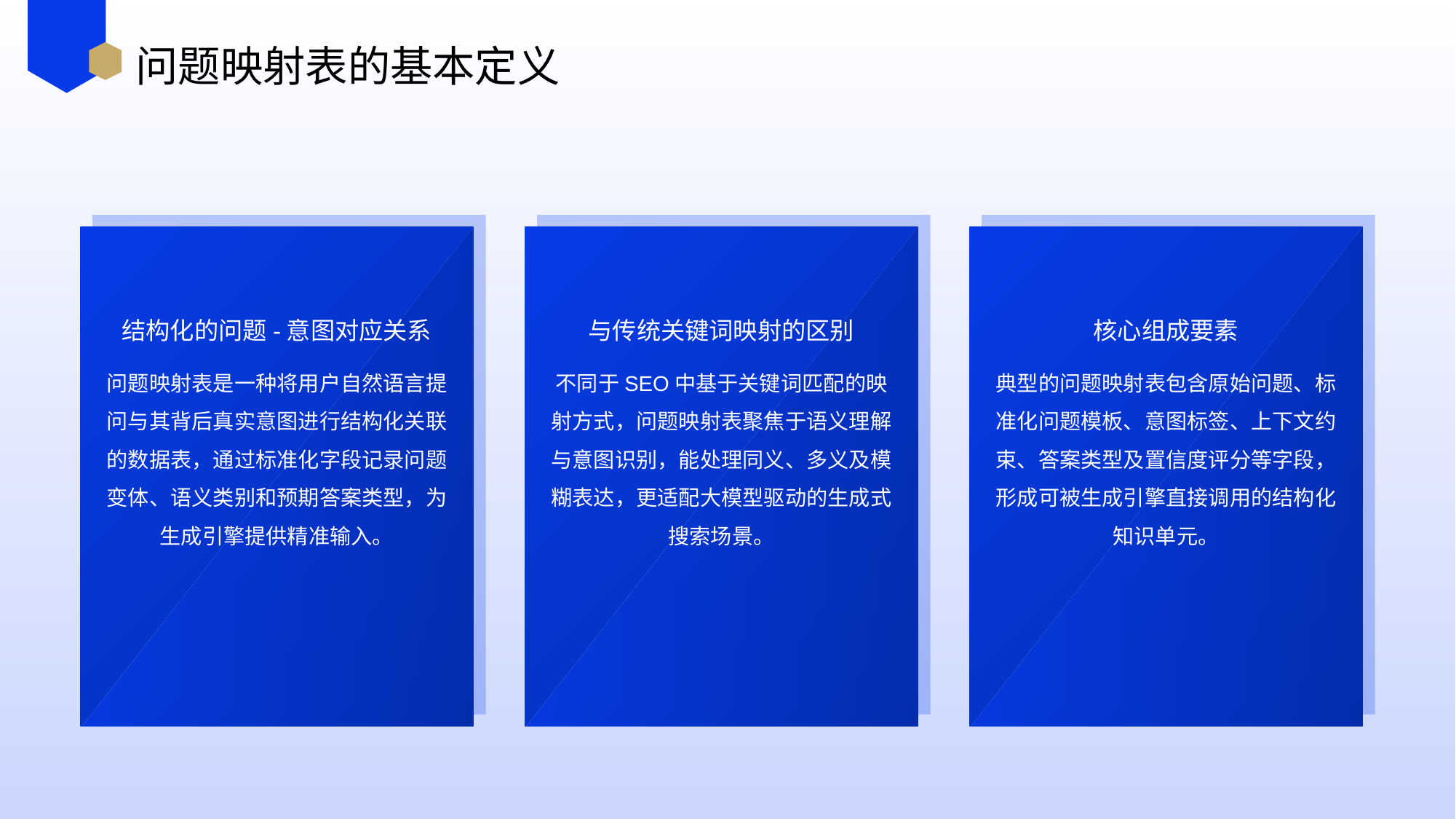

问题映射表的基本定义

结构化的问题-意图对应关系
与传统关键词映射的区别
核心组成要素
问题映射表是一种将用户自然语言提问与其背后真实意图进行结构化关联的数据表，通过标准化字段记录问题变体、语义类别和预期答案类型，为生成引擎提供精准输入。
不同于SEO中基于关键词匹配的映射方式，问题映射表聚焦于语义理解与意图识别，能处理同义、多义及模糊表达，更适配大模型驱动的生成式搜索场景。
典型的问题映射表包含原始问题、标准化问题模板、意图标签、上下文约束、答案类型及置信度评分等字段，形成可被生成引擎直接调用的结构化知识单元。